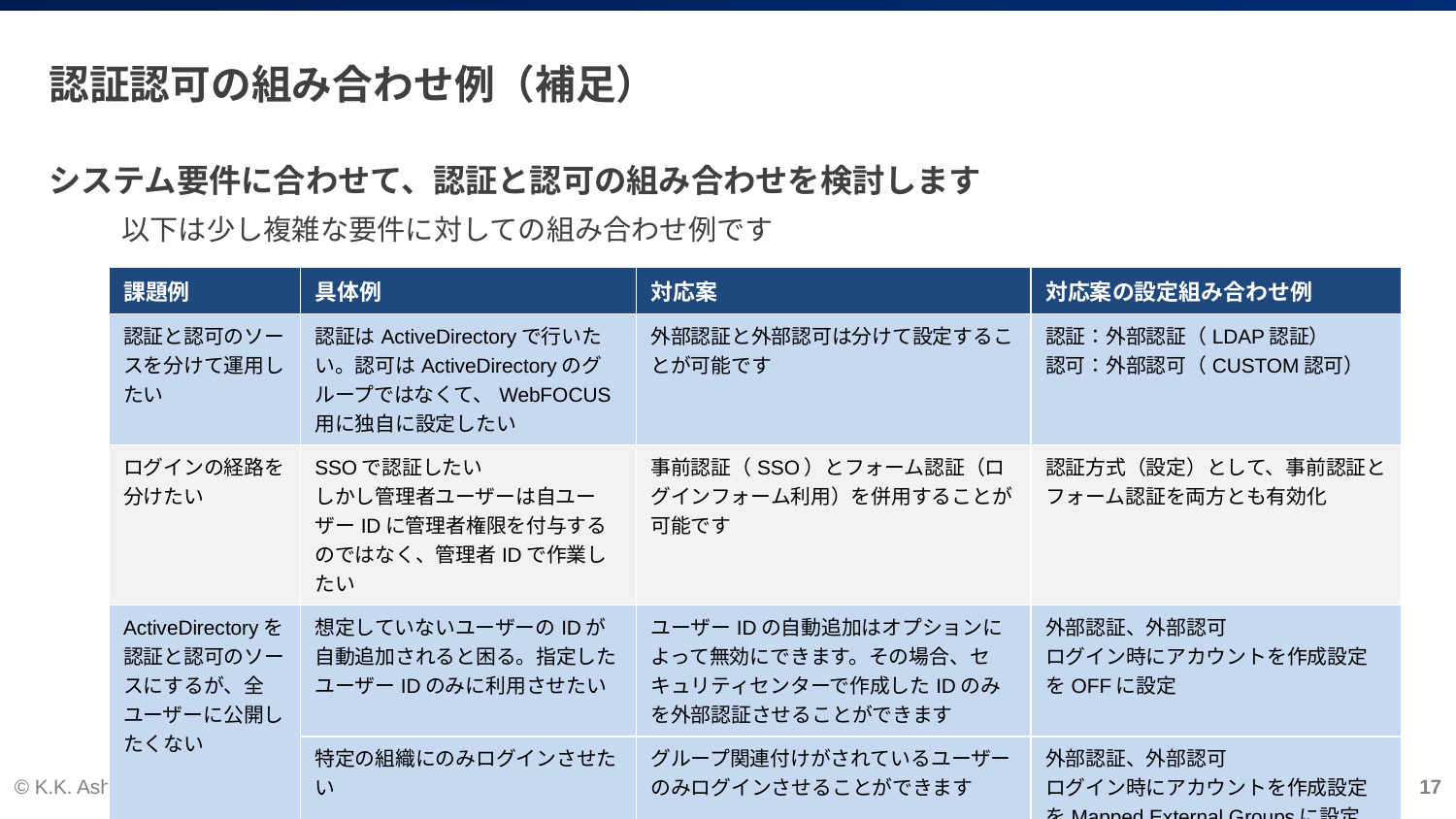

# 認証認可の組み合わせ例（補足）
システム要件に合わせて、認証と認可の組み合わせを検討します
以下は少し複雑な要件に対しての組み合わせ例です

| 課題例 | 具体例 | 対応案 | 対応案の設定組み合わせ例 |
| --- | --- | --- | --- |
| 認証と認可のソースを分けて運用したい | 認証はActiveDirectoryで行いたい。認可はActiveDirectoryのグループではなくて、WebFOCUS用に独自に設定したい | 外部認証と外部認可は分けて設定することが可能です | 認証：外部認証（LDAP認証） 認可：外部認可（CUSTOM認可） |
| ログインの経路を分けたい | SSOで認証したい しかし管理者ユーザーは自ユーザーIDに管理者権限を付与するのではなく、管理者IDで作業したい | 事前認証（SSO）とフォーム認証（ログインフォーム利用）を併用することが可能です | 認証方式（設定）として、事前認証とフォーム認証を両方とも有効化 |
| ActiveDirectoryを認証と認可のソースにするが、全ユーザーに公開したくない | 想定していないユーザーのIDが自動追加されると困る。指定したユーザーIDのみに利用させたい | ユーザーIDの自動追加はオプションによって無効にできます。その場合、セキュリティセンターで作成したIDのみを外部認証させることができます | 外部認証、外部認可 ログイン時にアカウントを作成設定をOFFに設定 |
|  | 特定の組織にのみログインさせたい | グループ関連付けがされているユーザーのみログインさせることができます | 外部認証、外部認可 ログイン時にアカウントを作成設定をMapped External Groupsに設定 |
© K.K. Ashisuto
17